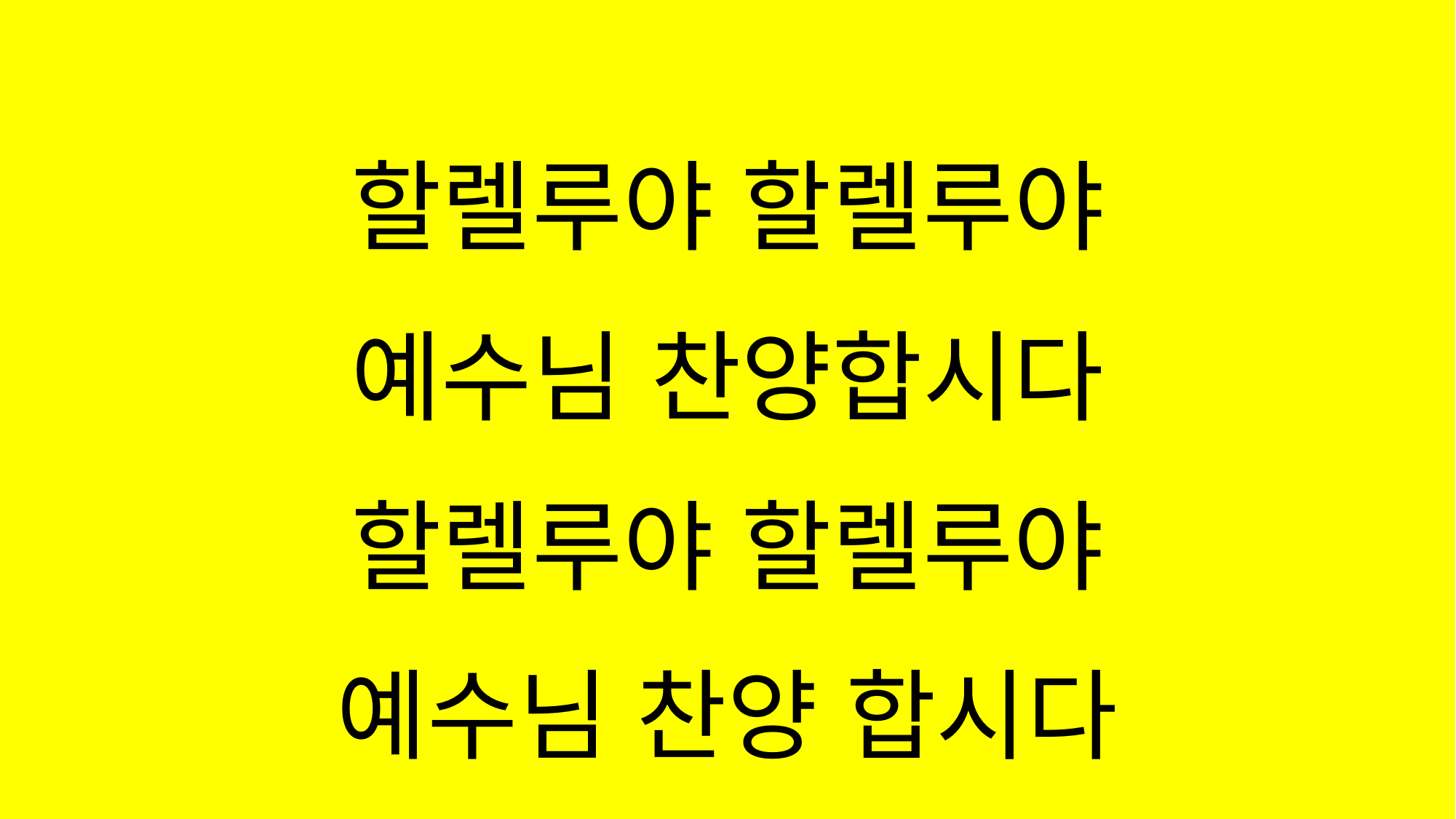

#
할렐루야 할렐루야

예수님 찬양합시다

할렐루야 할렐루야

예수님 찬양 합시다